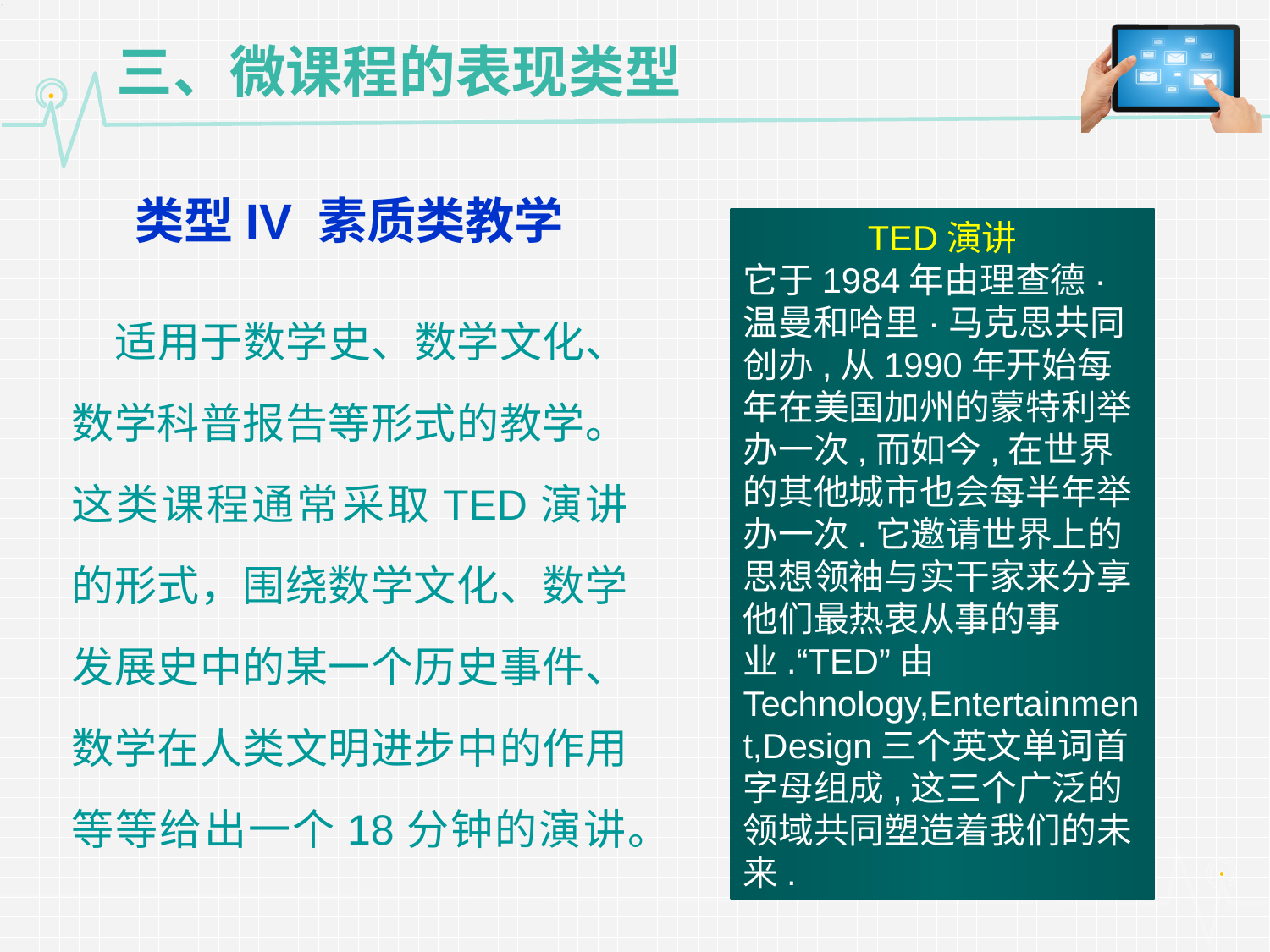

# 三、微课程的表现类型
类型IV 素质类教学

    适用于数学史、数学文化、数学科普报告等形式的教学。这类课程通常采取TED演讲的形式，围绕数学文化、数学发展史中的某一个历史事件、数学在人类文明进步中的作用等等给出一个18分钟的演讲。
TED演讲
它于1984年由理查德·温曼和哈里·马克思共同创办,从1990年开始每年在美国加州的蒙特利举办一次,而如今,在世界的其他城市也会每半年举办一次.它邀请世界上的思想领袖与实干家来分享他们最热衷从事的事业.“TED”由 Technology,Entertainment,Design三个英文单词首字母组成,这三个广泛的领域共同塑造着我们的未来.